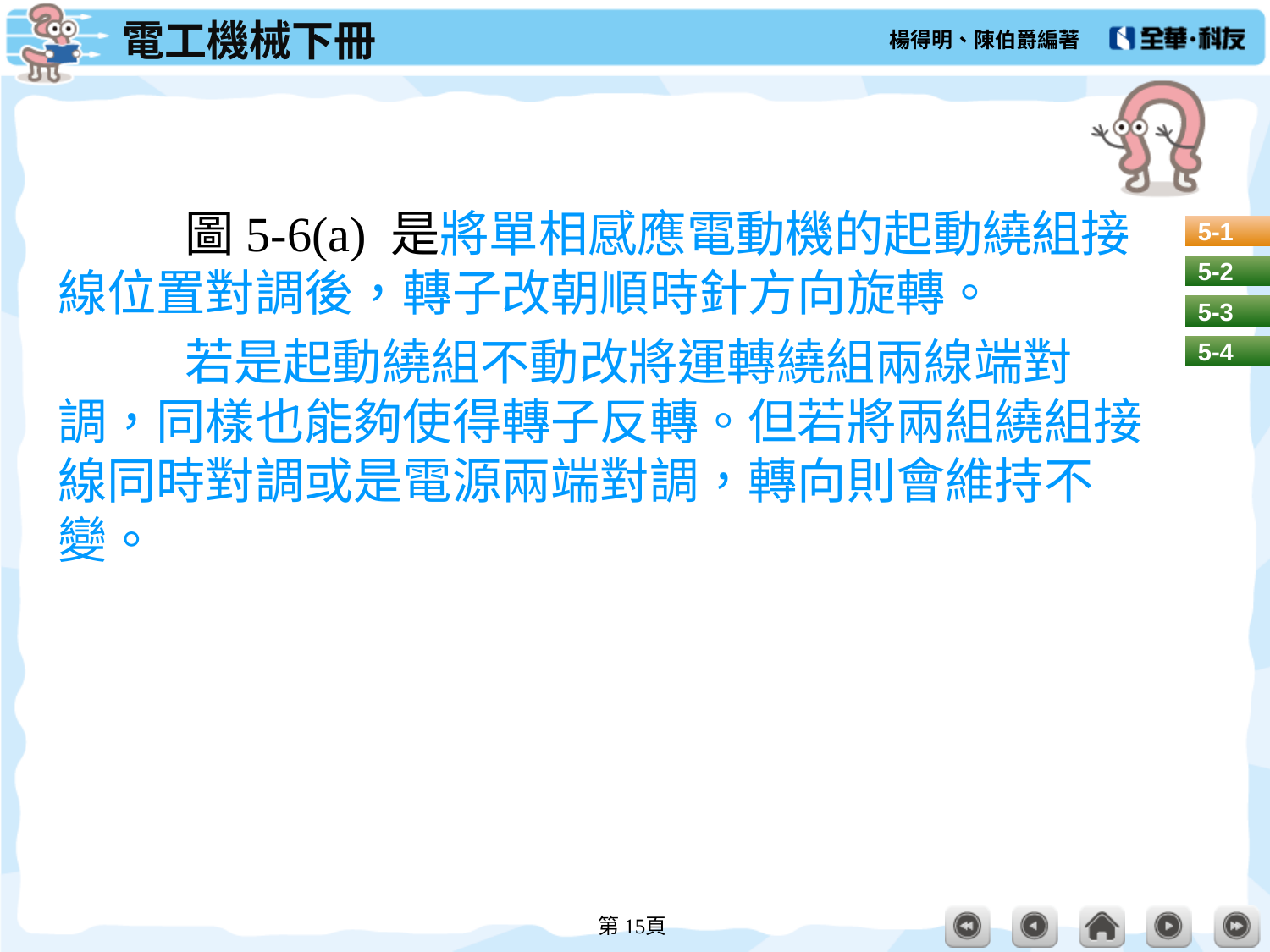

#
	圖5-6(a) 是將單相感應電動機的起動繞組接線位置對調後，轉子改朝順時針方向旋轉。
	若是起動繞組不動改將運轉繞組兩線端對調，同樣也能夠使得轉子反轉。但若將兩組繞組接線同時對調或是電源兩端對調，轉向則會維持不變。